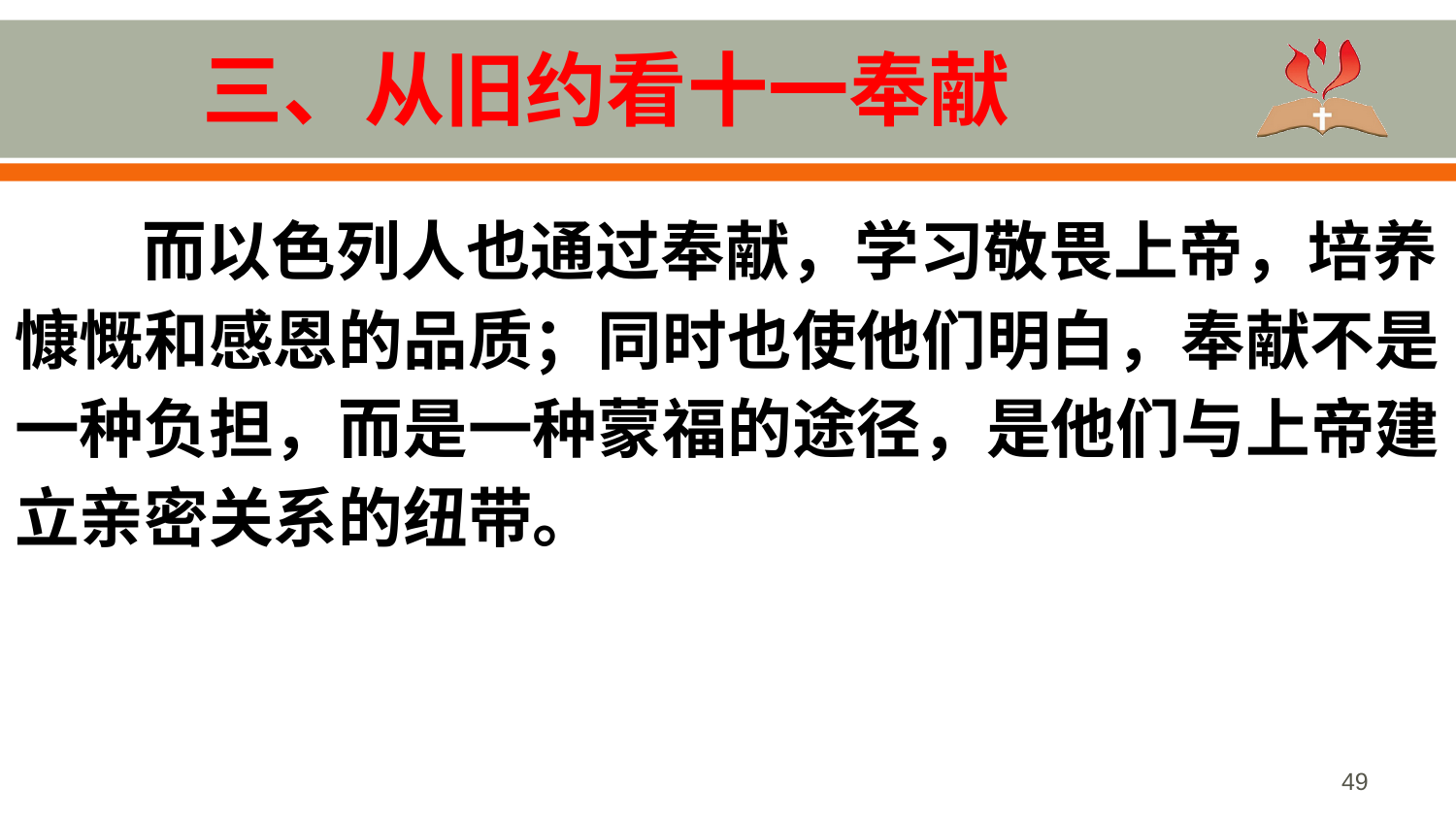

# 三、从旧约看十一奉献
而以色列人也通过奉献，学习敬畏上帝，培养慷慨和感恩的品质；同时也使他们明白，奉献不是一种负担，而是一种蒙福的途径，是他们与上帝建立亲密关系的纽带。

49